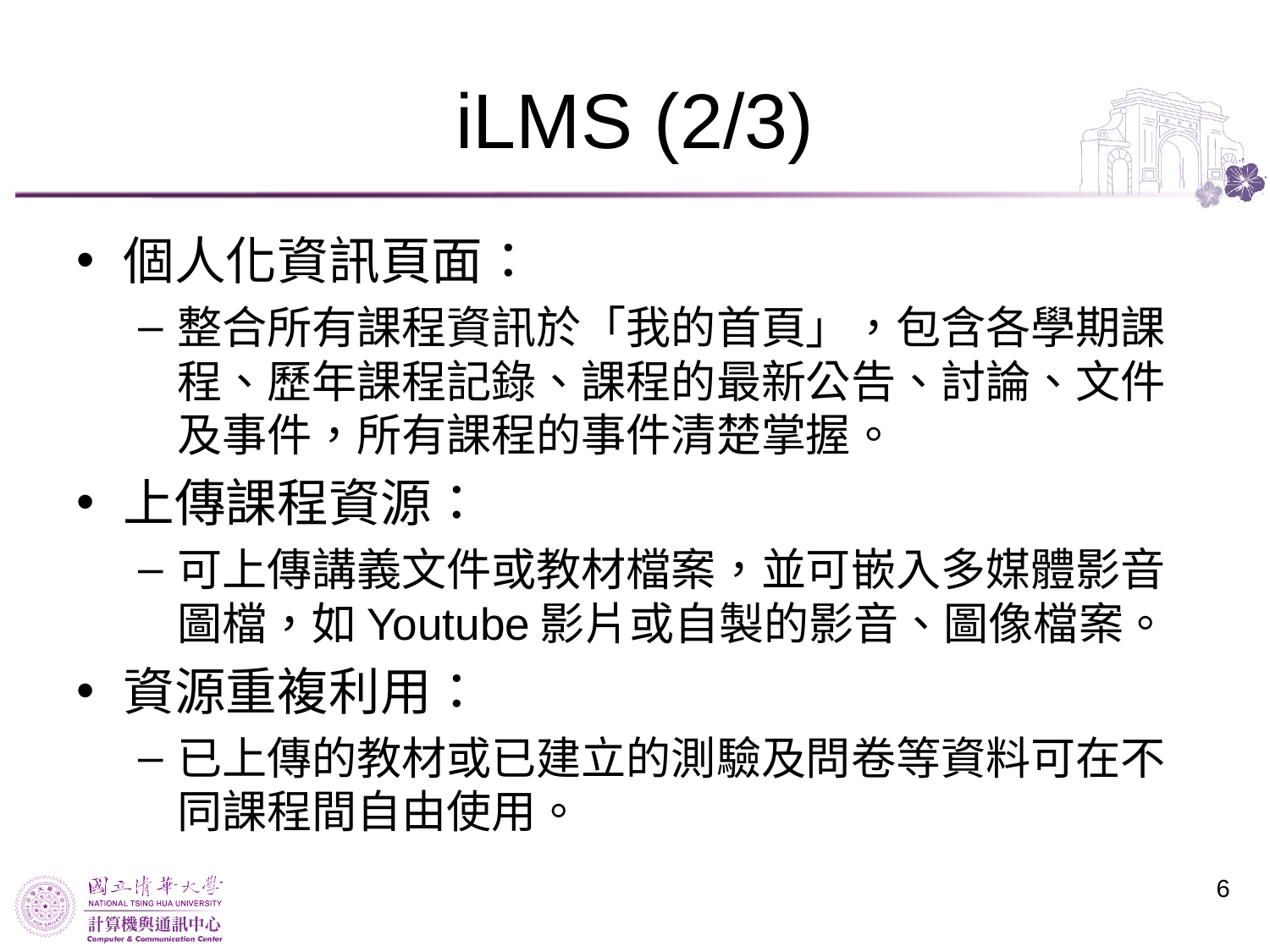

# iLMS (2/3)
個人化資訊頁面：
整合所有課程資訊於「我的首頁」，包含各學期課程、歷年課程記錄、課程的最新公告、討論、文件及事件，所有課程的事件清楚掌握。
上傳課程資源：
可上傳講義文件或教材檔案，並可嵌入多媒體影音圖檔，如Youtube影片或自製的影音、圖像檔案。
資源重複利用：
已上傳的教材或已建立的測驗及問卷等資料可在不同課程間自由使用。

6